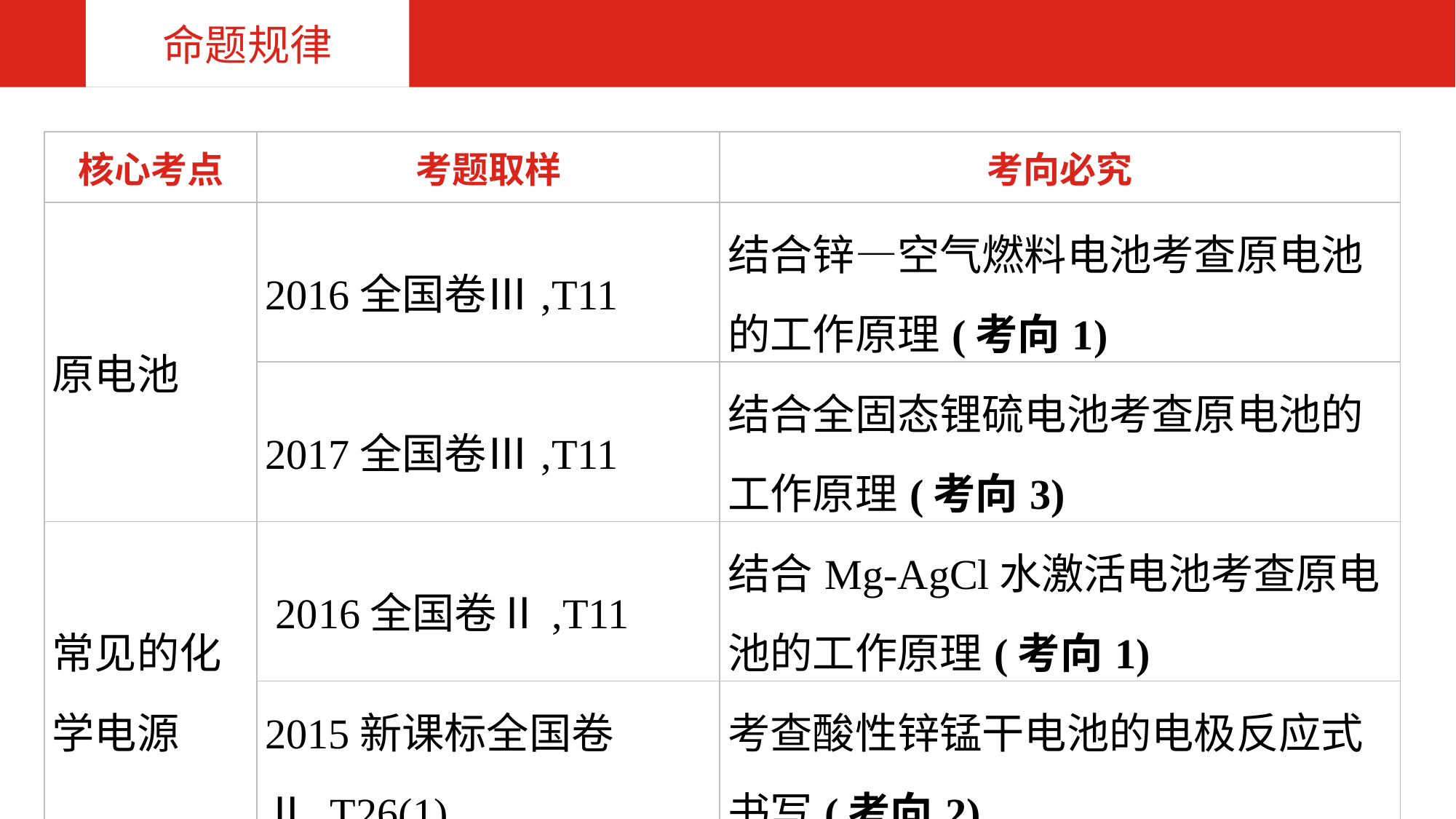

命题规律
| 核心考点 | 考题取样 | 考向必究 |
| --- | --- | --- |
| 原电池 | 2016全国卷Ⅲ,T11 | 结合锌—空气燃料电池考查原电池的工作原理(考向1) |
|  | 2017全国卷Ⅲ,T11 | 结合全固态锂硫电池考查原电池的工作原理(考向3) |
| 常见的化学电源 | 2016全国卷Ⅱ,T11 | 结合Mg-AgCl水激活电池考查原电池的工作原理(考向1) |
|  | 2015新课标全国卷Ⅱ,T26(1) | 考查酸性锌锰干电池的电极反应式书写(考向2) |